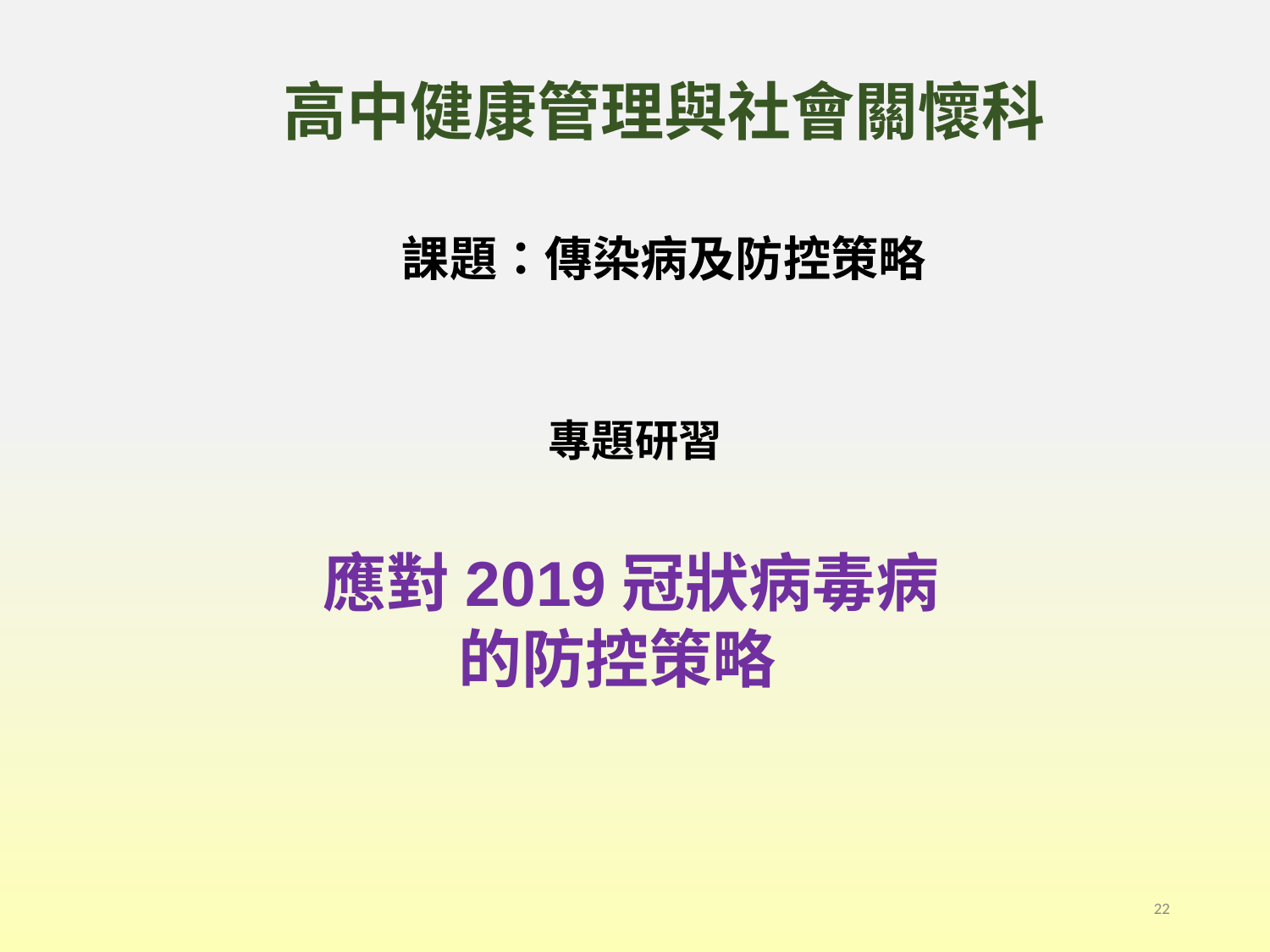

高中健康管理與社會關懷科

課題：傳染病及防控策略
# 專題研習

應對2019冠狀病毒病
的防控策略
22